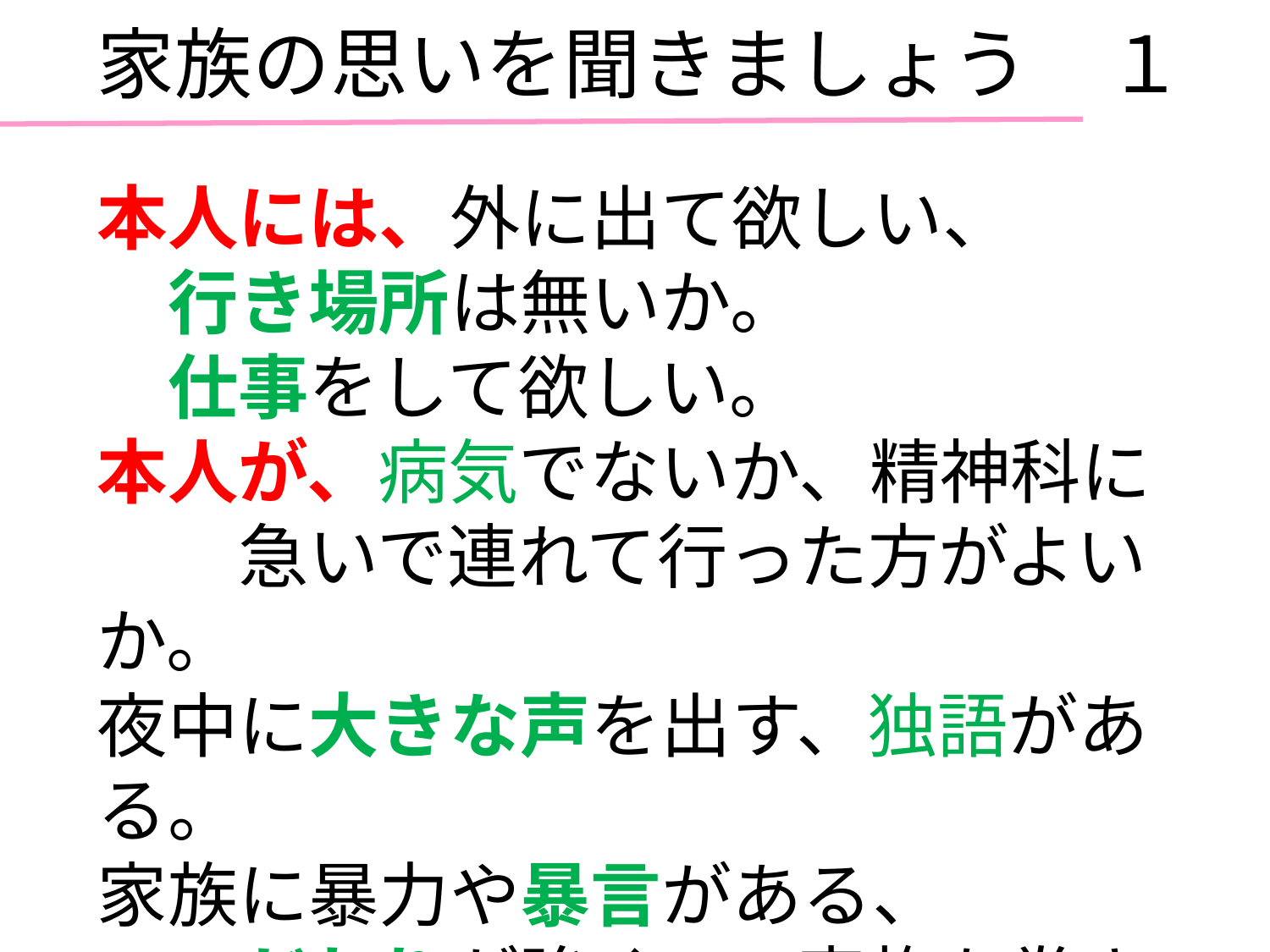

家族の思いを聞きましょう　１
本人には、外に出て欲しい、
　行き場所は無いか。
　仕事をして欲しい。
本人が、病気でないか、精神科に
　　急いで連れて行った方がよいか。
夜中に大きな声を出す、独語がある。
家族に暴力や暴言がある、
　こだわりが強くて、家族を巻き込む。